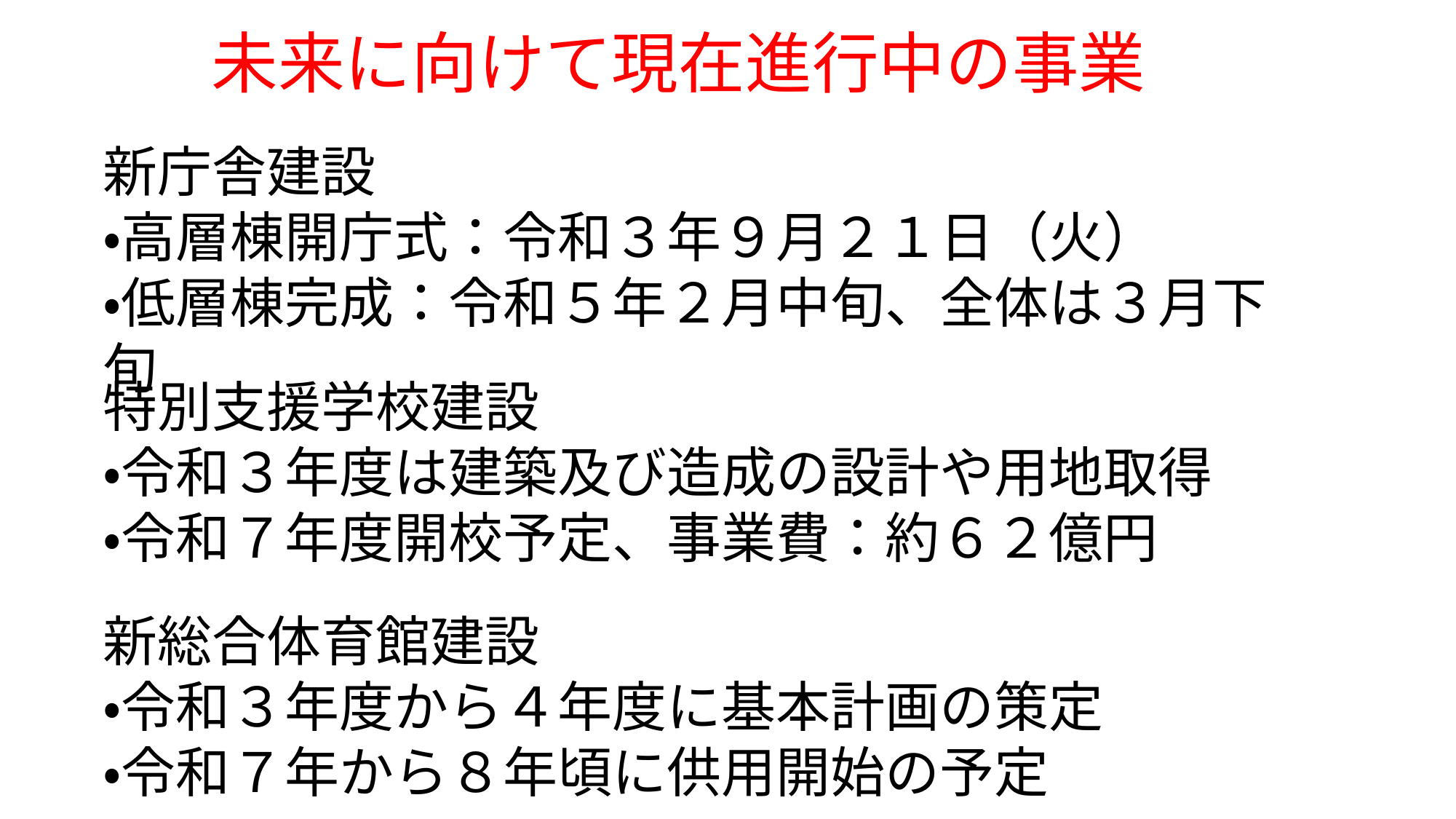

未来に向けて現在進行中の事業
新庁舎建設
・高層棟開庁式：令和３年９月２１日（火）
・低層棟完成：令和５年２月中旬、全体は３月下旬
特別支援学校建設
・令和３年度は建築及び造成の設計や用地取得
・令和７年度開校予定、事業費：約６２億円
新総合体育館建設
・令和３年度から４年度に基本計画の策定
・令和７年から８年頃に供用開始の予定